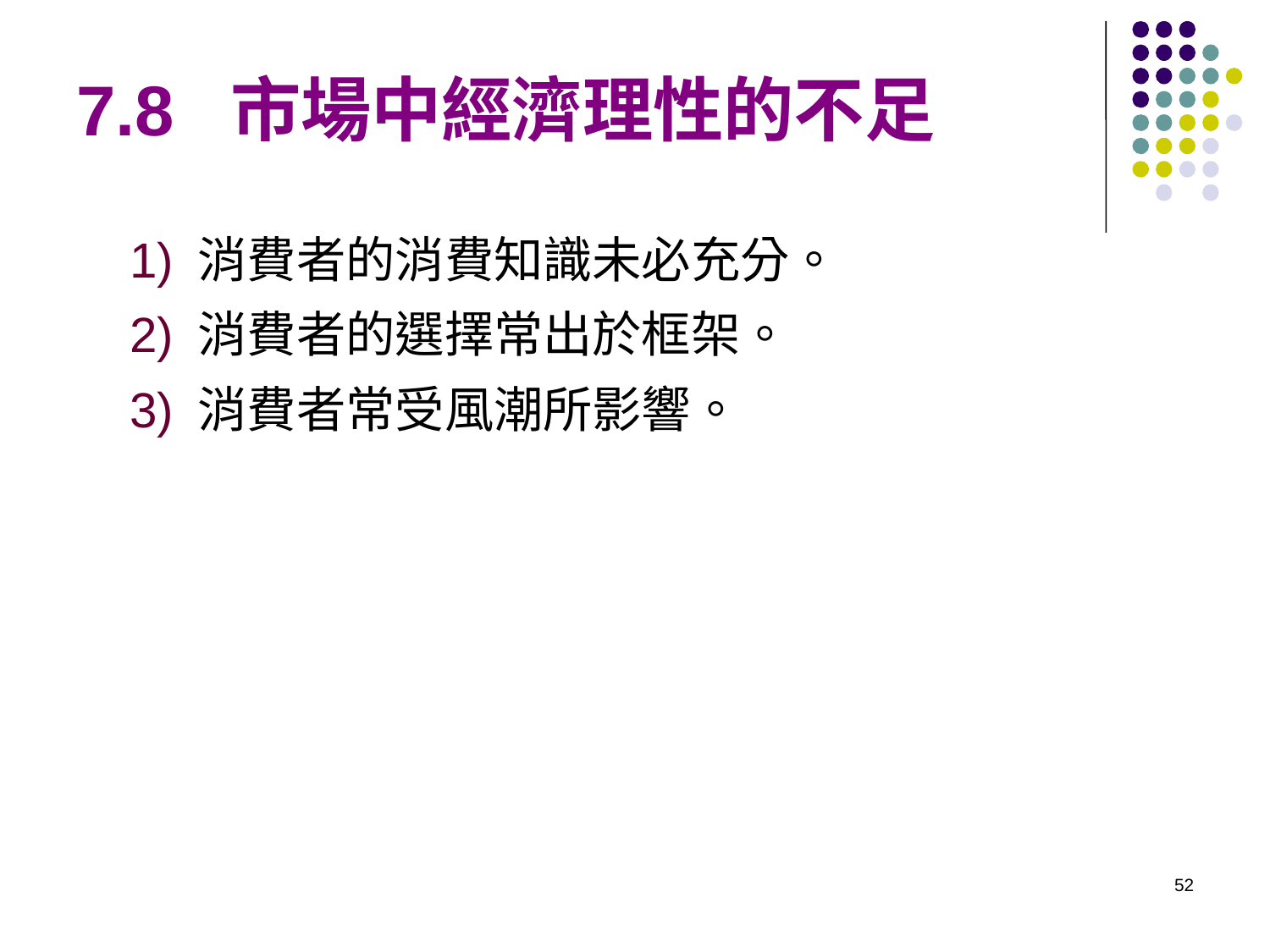

# 7.8  市場中經濟理性的不足
消費者的消費知識未必充分。
消費者的選擇常出於框架。
消費者常受風潮所影響。
52